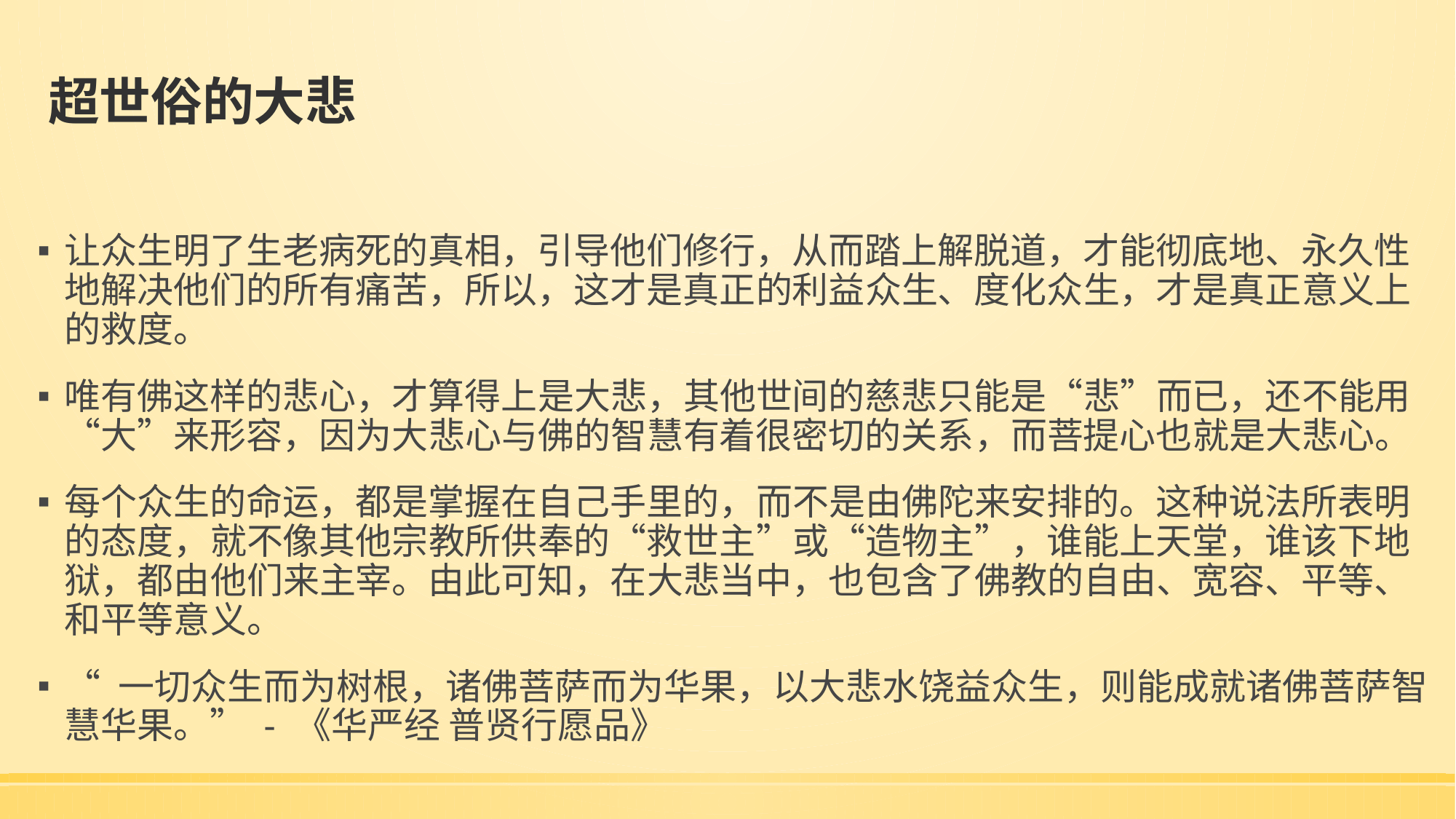

# 超世俗的大悲
让众生明了生老病死的真相，引导他们修行，从而踏上解脱道，才能彻底地、永久性地解决他们的所有痛苦，所以，这才是真正的利益众生、度化众生，才是真正意义上的救度。
唯有佛这样的悲心，才算得上是大悲，其他世间的慈悲只能是“悲”而已，还不能用“大”来形容，因为大悲心与佛的智慧有着很密切的关系，而菩提心也就是大悲心。
每个众生的命运，都是掌握在自己手里的，而不是由佛陀来安排的。这种说法所表明的态度，就不像其他宗教所供奉的“救世主”或“造物主”，谁能上天堂，谁该下地狱，都由他们来主宰。由此可知，在大悲当中，也包含了佛教的自由、宽容、平等、和平等意义。
“ 一切众生而为树根，诸佛菩萨而为华果，以大悲水饶益众生，则能成就诸佛菩萨智慧华果。” - 《华严经 普贤行愿品》